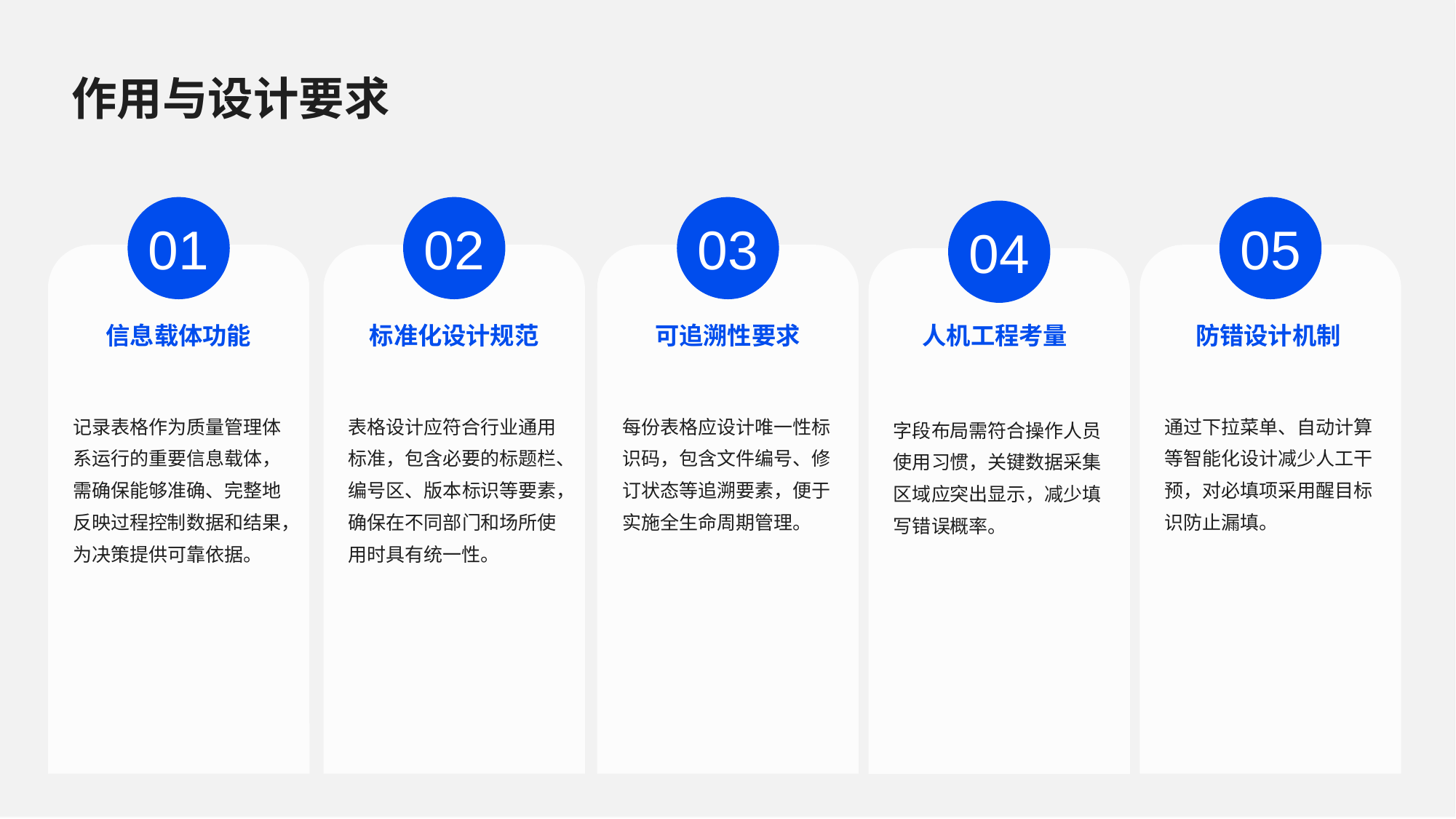

作用与设计要求

01
02
03
05
04

信息载体功能
标准化设计规范
可追溯性要求
人机工程考量
防错设计机制
记录表格作为质量管理体系运行的重要信息载体，需确保能够准确、完整地反映过程控制数据和结果，为决策提供可靠依据。
表格设计应符合行业通用标准，包含必要的标题栏、编号区、版本标识等要素，确保在不同部门和场所使用时具有统一性。
每份表格应设计唯一性标识码，包含文件编号、修订状态等追溯要素，便于实施全生命周期管理。
通过下拉菜单、自动计算等智能化设计减少人工干预，对必填项采用醒目标识防止漏填。
字段布局需符合操作人员使用习惯，关键数据采集区域应突出显示，减少填写错误概率。